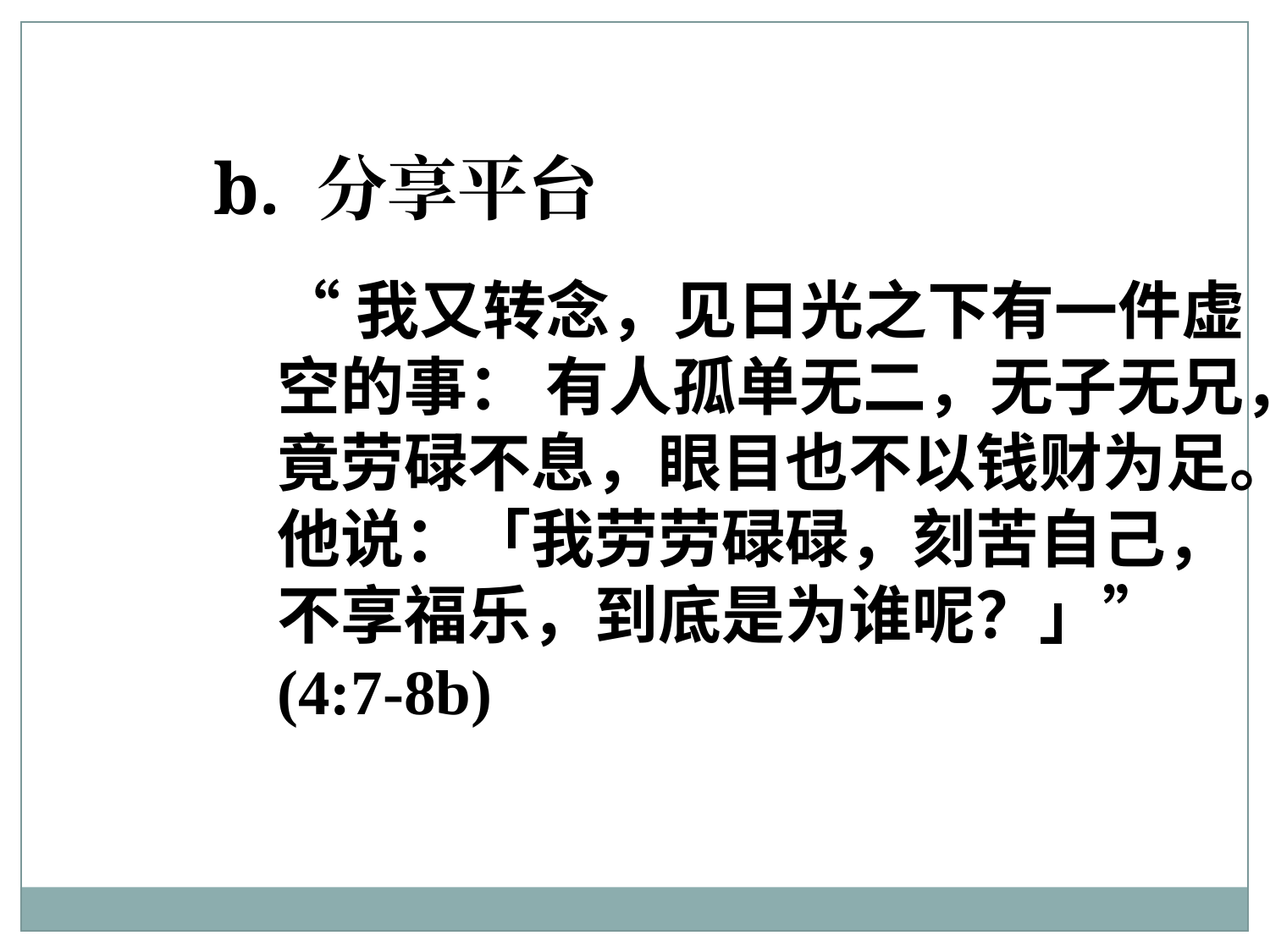

分享平台
“我又转念，见日光之下有一件虚空的事： 有人孤单无二，无子无兄，竟劳碌不息，眼目也不以钱财为足。他说：「我劳劳碌碌，刻苦自己，不享福乐，到底是为谁呢？」” (4:7-8b)